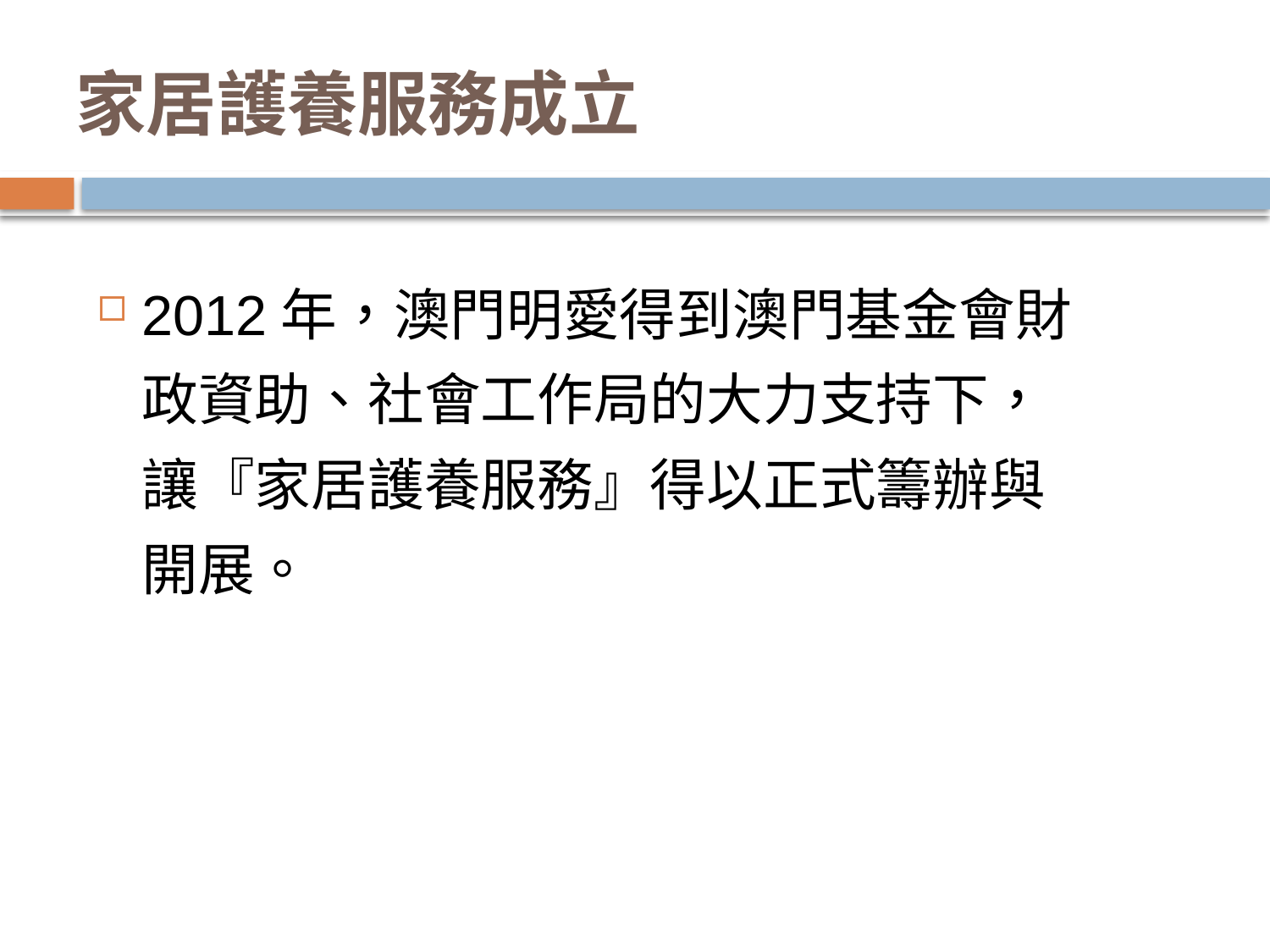

# 家居護養服務成立
2012年，澳門明愛得到澳門基金會財政資助、社會工作局的大力支持下，讓『家居護養服務』得以正式籌辦與開展。